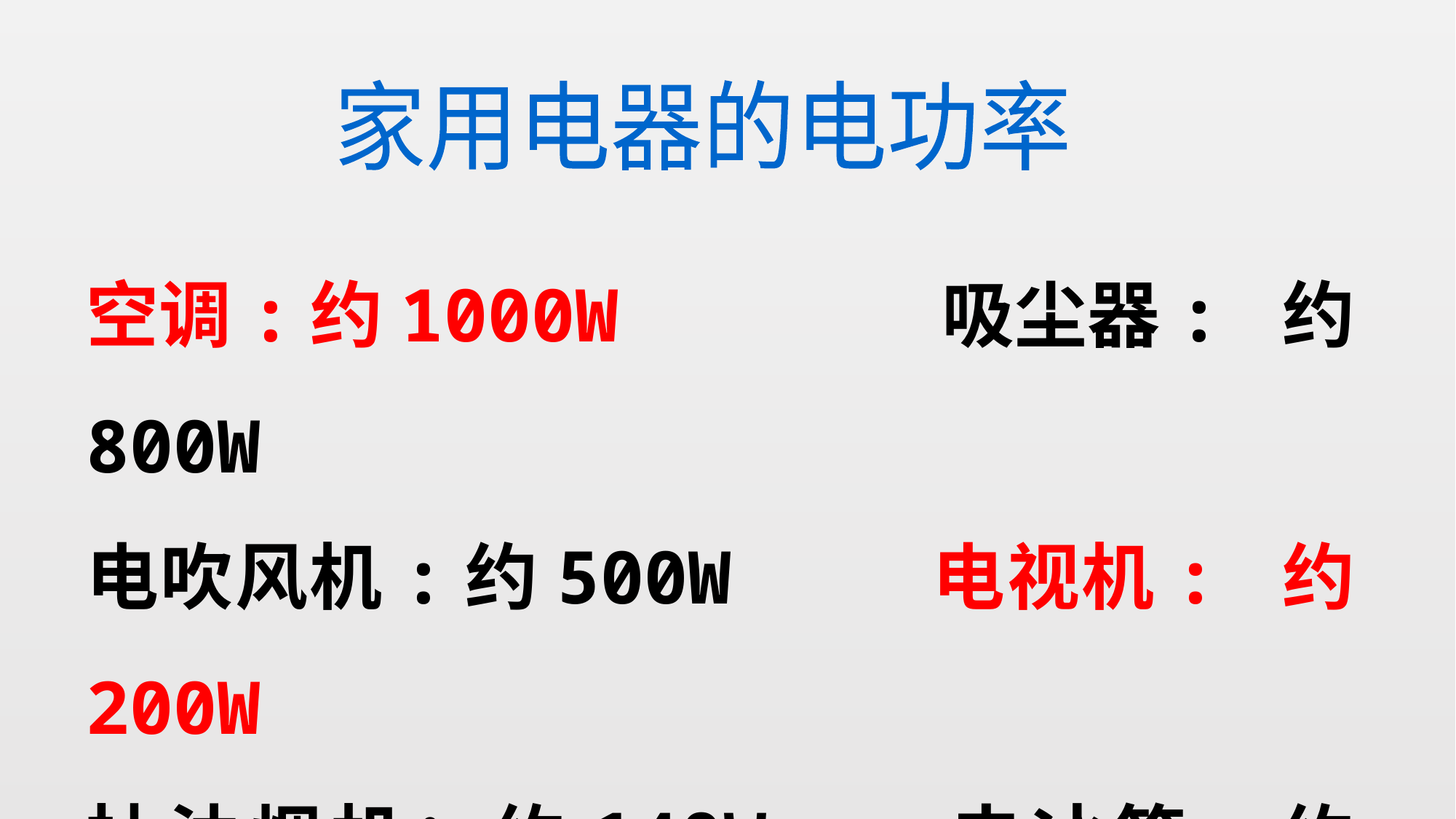

家用电器的电功率

空调:约1000W       吸尘器: 约800W
电吹风机:约500W    电视机: 约200W
抽油烟机：约140W   电冰箱:约100W